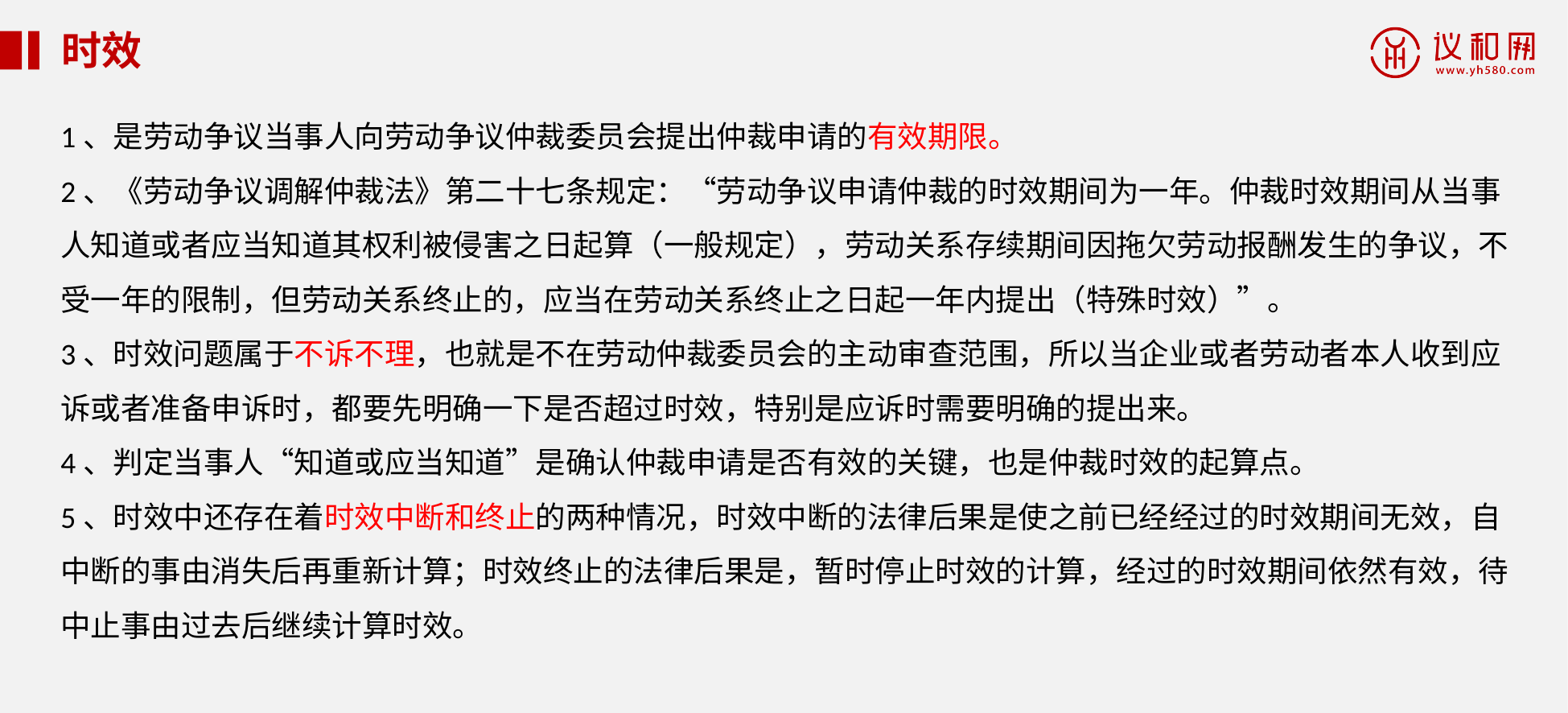

时效

1、是劳动争议当事人向劳动争议仲裁委员会提出仲裁申请的有效期限。
2、《劳动争议调解仲裁法》第二十七条规定：“劳动争议申请仲裁的时效期间为一年。仲裁时效期间从当事人知道或者应当知道其权利被侵害之日起算（一般规定），劳动关系存续期间因拖欠劳动报酬发生的争议，不受一年的限制，但劳动关系终止的，应当在劳动关系终止之日起一年内提出（特殊时效）”。
3、时效问题属于不诉不理，也就是不在劳动仲裁委员会的主动审查范围，所以当企业或者劳动者本人收到应诉或者准备申诉时，都要先明确一下是否超过时效，特别是应诉时需要明确的提出来。
4、判定当事人“知道或应当知道”是确认仲裁申请是否有效的关键，也是仲裁时效的起算点。
5、时效中还存在着时效中断和终止的两种情况，时效中断的法律后果是使之前已经经过的时效期间无效，自中断的事由消失后再重新计算；时效终止的法律后果是，暂时停止时效的计算，经过的时效期间依然有效，待中止事由过去后继续计算时效。